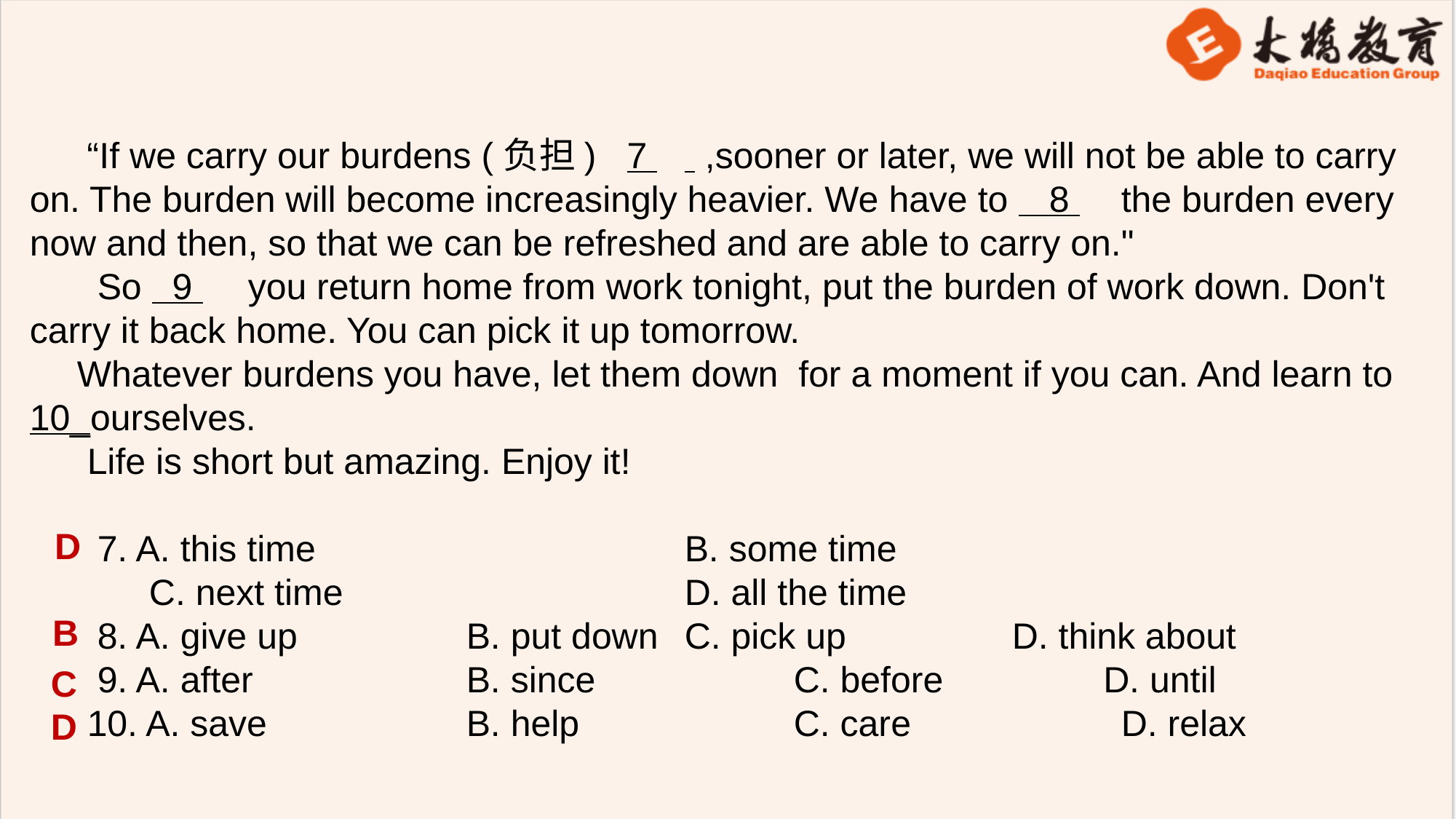

“If we carry our burdens (负担)   7 	  ,sooner or later, we will not be able to carry on. The burden will become increasingly heavier. We have to    8 	the burden every now and then, so that we can be refreshed and are able to carry on."
    So   9 	you return home from work tonight, put the burden of work down. Don't carry it back home. You can pick it up tomorrow.
  Whatever burdens you have, let them down  for a moment if you can. And learn to 10_ourselves.
   Life is short but amazing. Enjoy it!

    7. A. this time				B. some time
	 C. next time				D. all the time
    8. A. give up		B. put down	C. pick up		D. think about
    9. A. after	       	B. since	     	C. before	         D. until
   10. A. save	       	B. help	     	C. care		D. relax

D
B
C
D